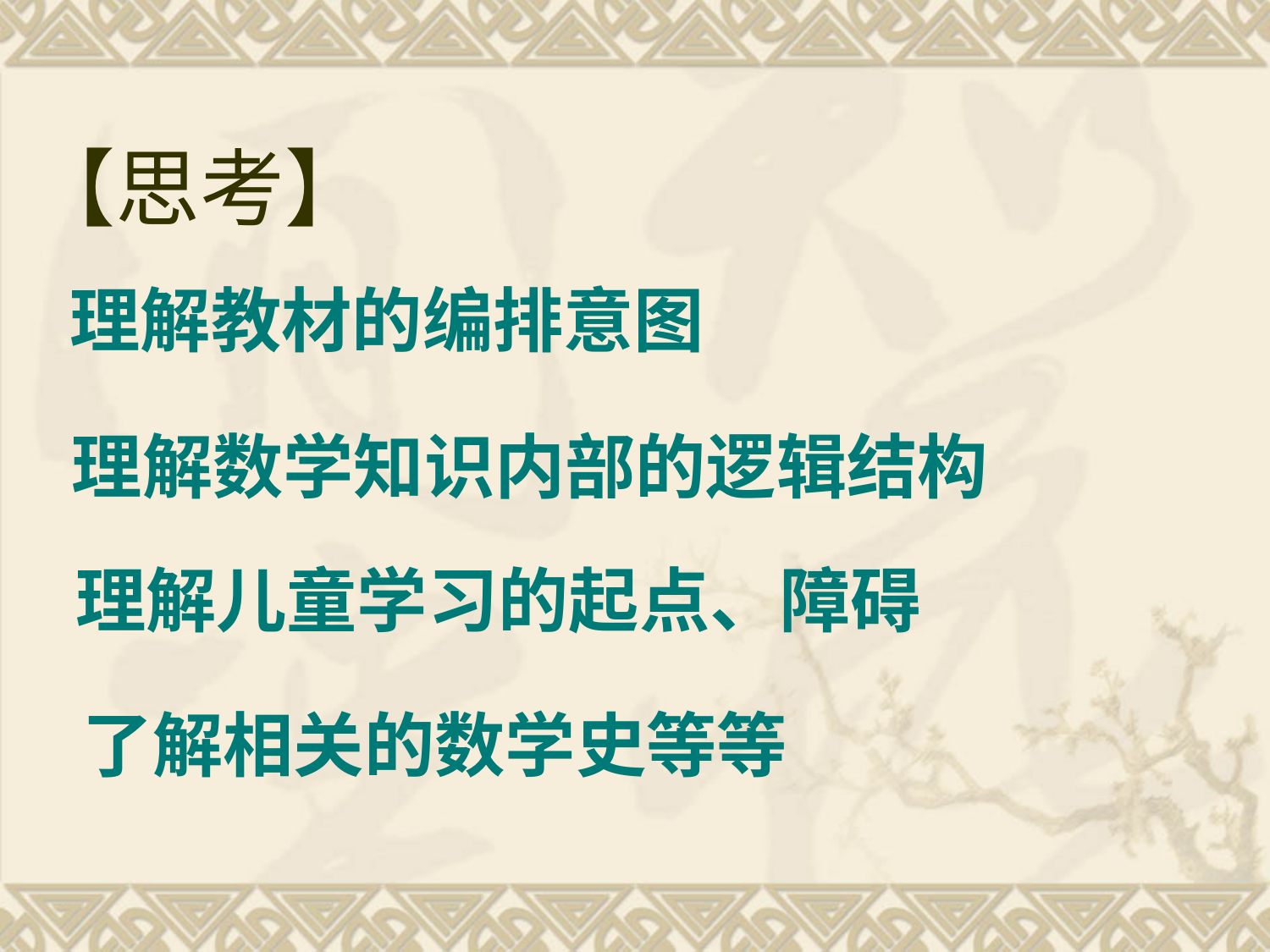

【思考】
理解教材的编排意图
理解数学知识内部的逻辑结构
理解儿童学习的起点、障碍
了解相关的数学史等等